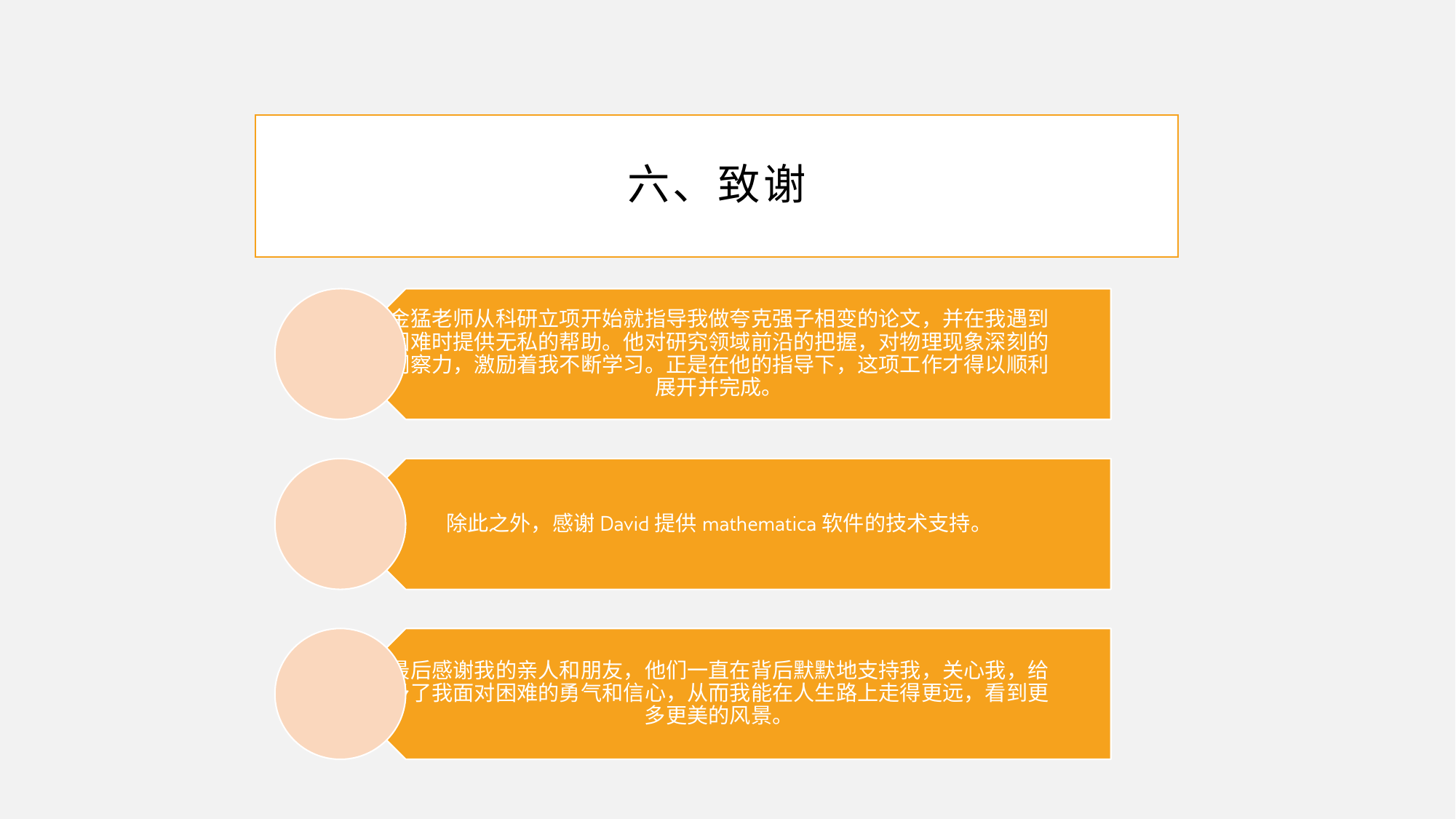

# 六、致谢
金猛老师从科研立项开始就指导我做夸克强子相变的论文，并在我遇到困难时提供无私的帮助。他对研究领域前沿的把握，对物理现象深刻的洞察力，激励着我不断学习。正是在他的指导下，这项工作才得以顺利展开并完成。
除此之外，感谢David提供mathematica软件的技术支持。
最后感谢我的亲人和朋友，他们一直在背后默默地支持我，关心我，给予了我面对困难的勇气和信心，从而我能在人生路上走得更远，看到更多更美的风景。